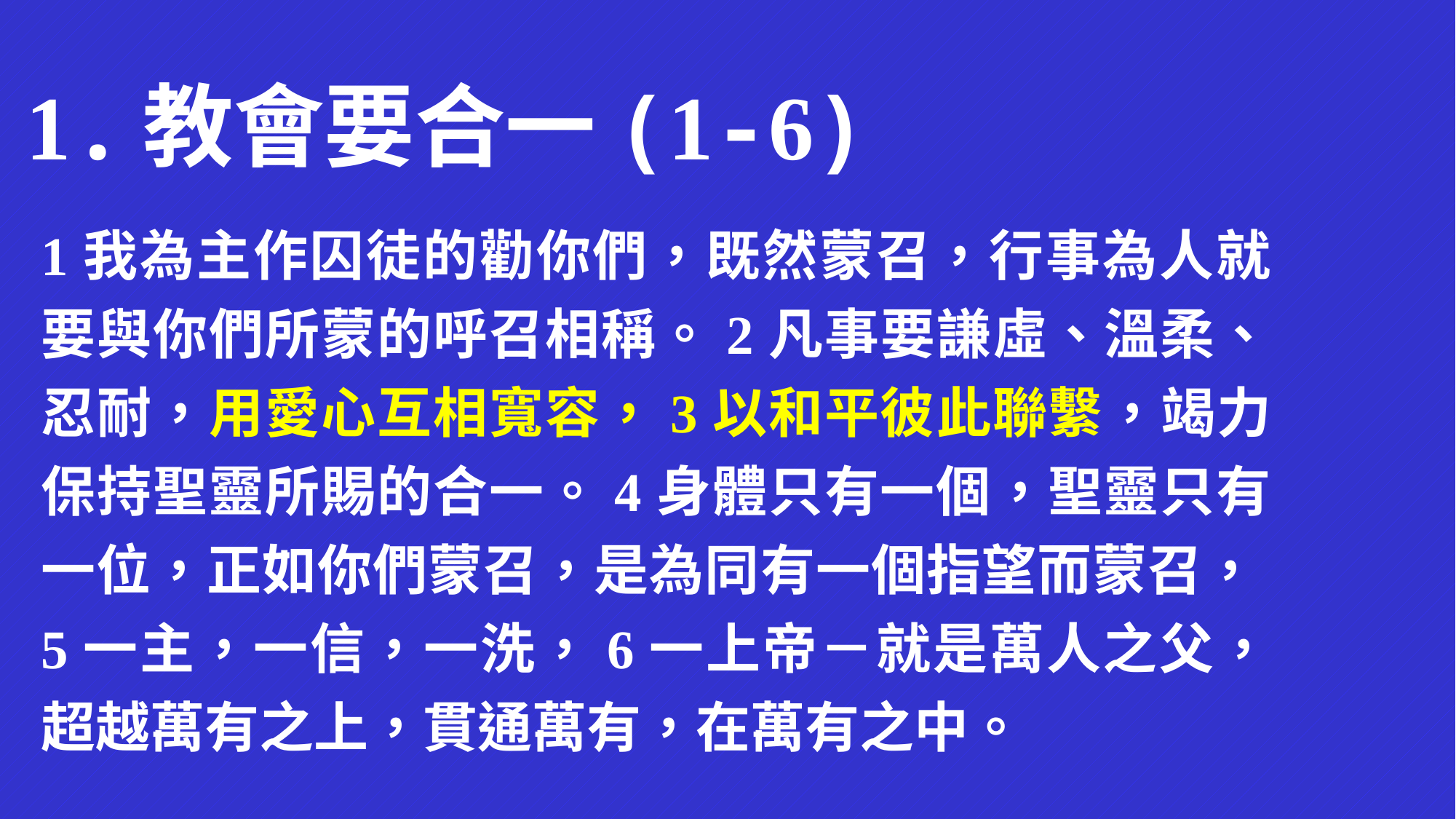

# 1.教會要合一(1-6)
1我為主作囚徒的勸你們，既然蒙召，行事為人就要與你們所蒙的呼召相稱。2凡事要謙虛、溫柔、忍耐，用愛心互相寬容，3以和平彼此聯繫，竭力保持聖靈所賜的合一。4身體只有一個，聖靈只有一位，正如你們蒙召，是為同有一個指望而蒙召，5一主，一信，一洗，6一上帝－就是萬人之父，超越萬有之上，貫通萬有，在萬有之中。